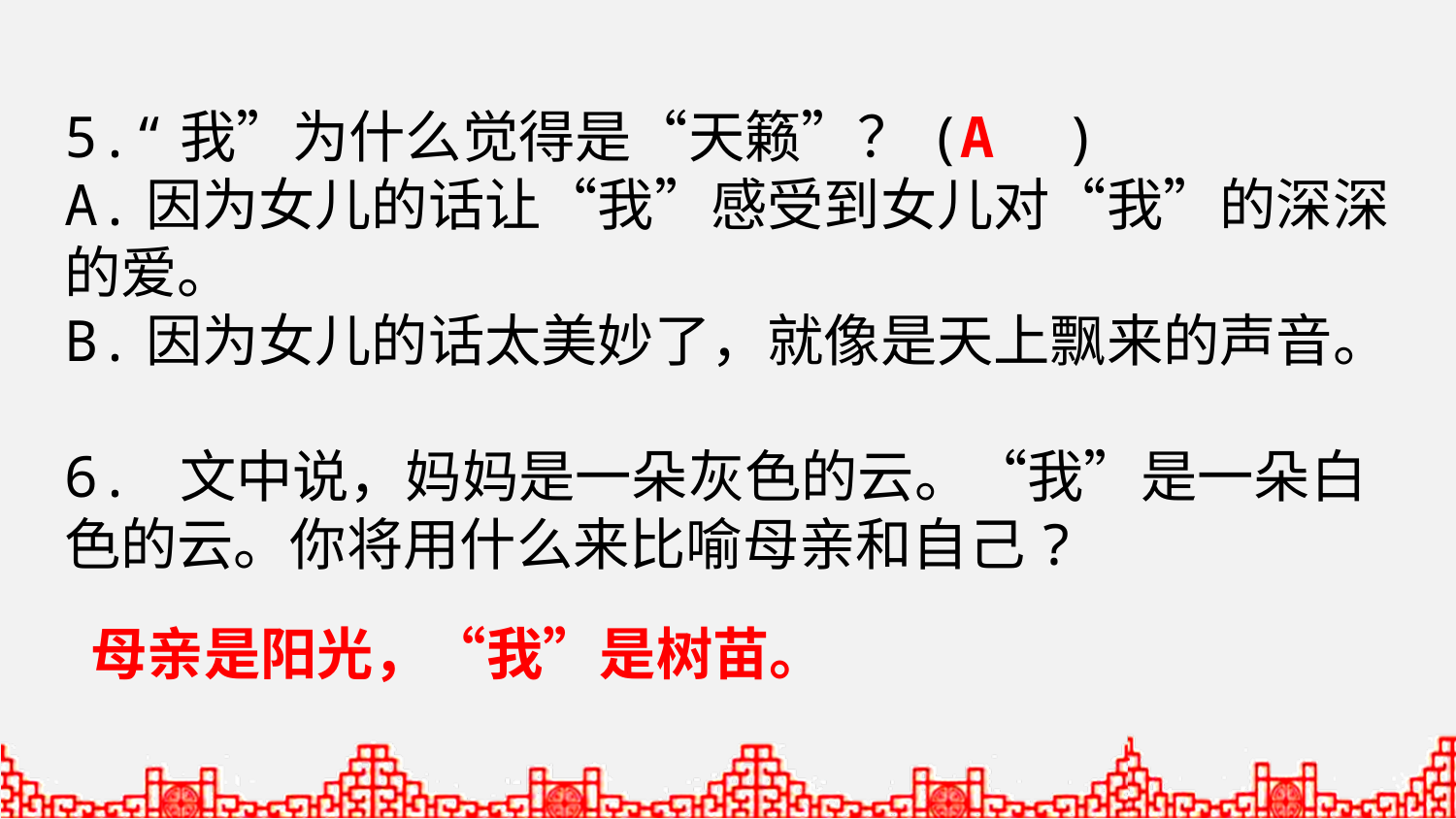

5.“我”为什么觉得是“天籁”？(   )
A.因为女儿的话让“我”感受到女儿对“我”的深深的爱。
B.因为女儿的话太美妙了，就像是天上飘来的声音。

6. 文中说，妈妈是一朵灰色的云。“我”是一朵白色的云。你将用什么来比喻母亲和自己?
A
母亲是阳光，“我”是树苗。